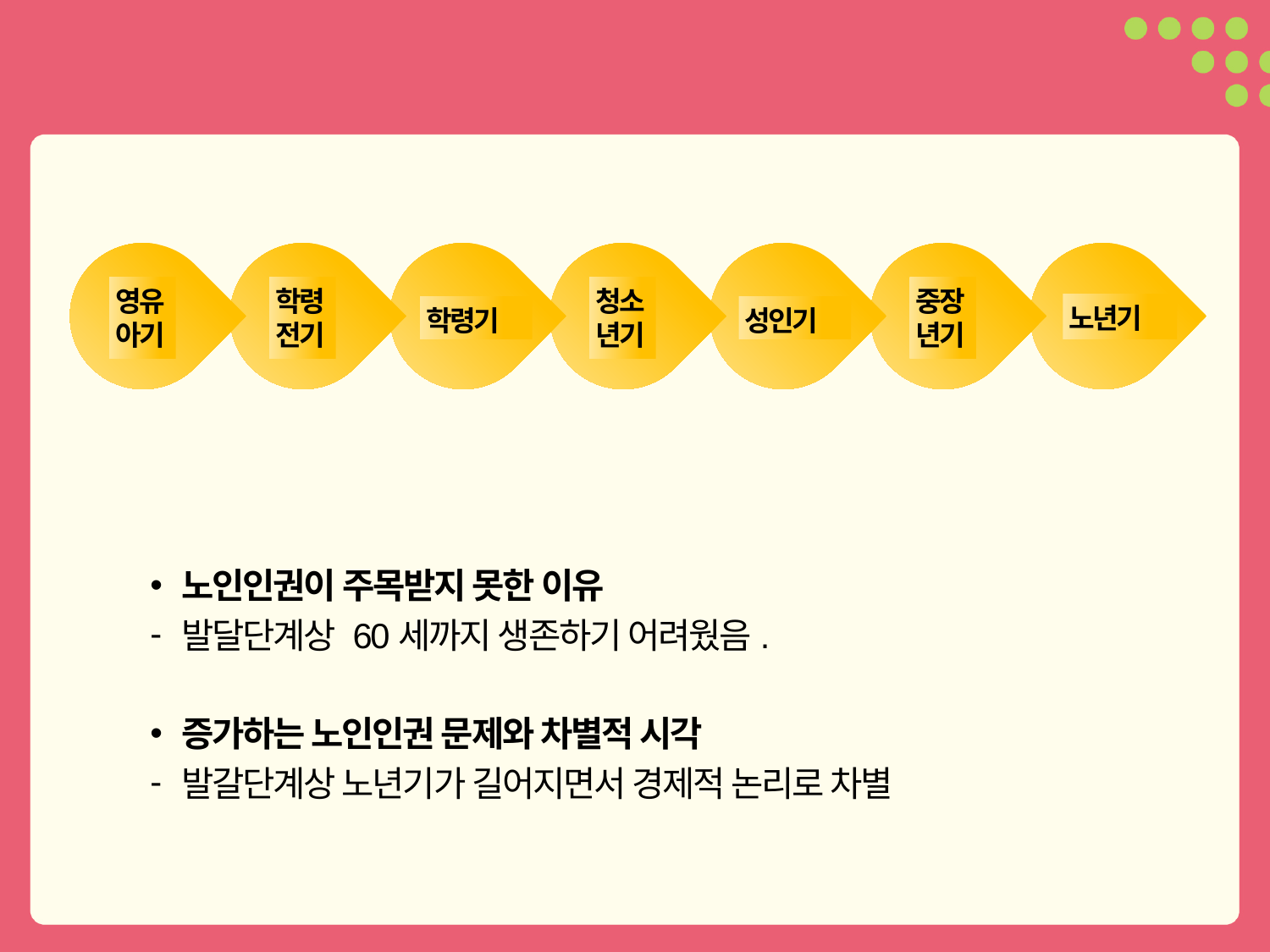

영유
아기

학령전기

학령기

청소년기

성인기

중장년기

노년기

노인인권이 주목받지 못한 이유
발달단계상 60세까지 생존하기 어려웠음.

증가하는 노인인권 문제와 차별적 시각
발갈단계상 노년기가 길어지면서 경제적 논리로 차별

7